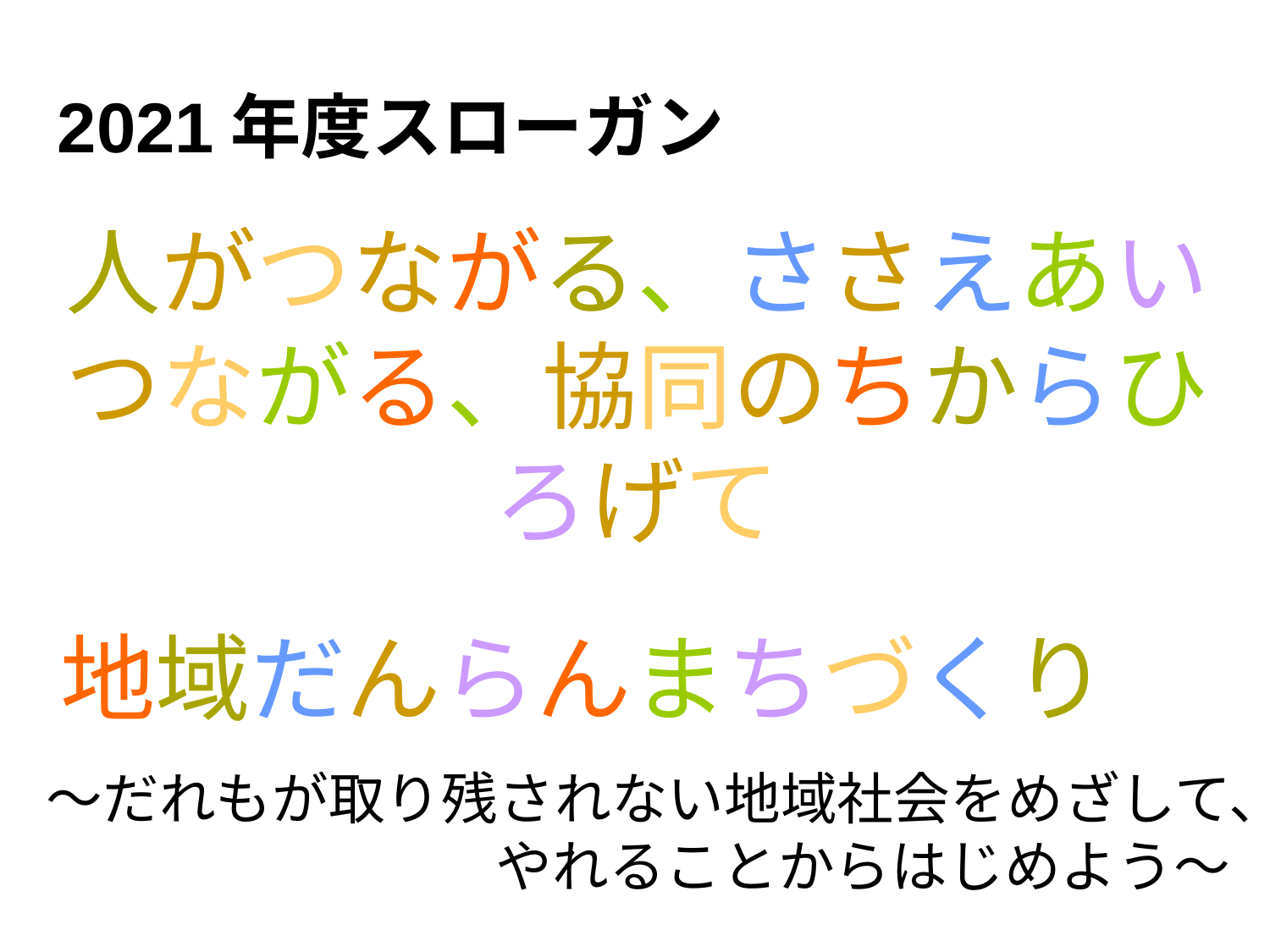

2021年度スローガン
人がつながる、ささえあいつながる、協同のちからひろげて
地域だんらんまちづくり
～だれもが取り残されない地域社会をめざして、　　　　　　　　やれることからはじめよう～